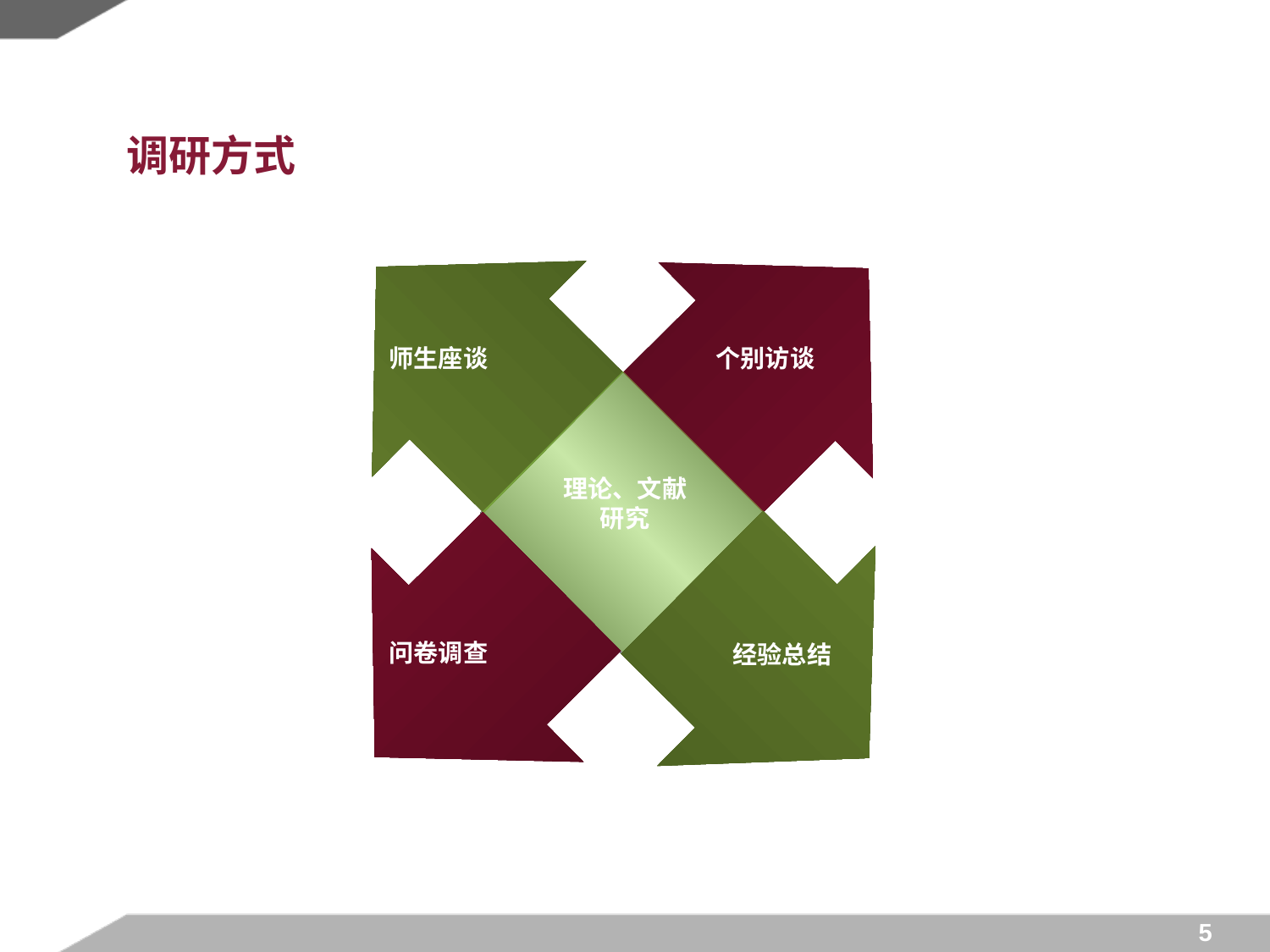

# 调研方式

师生座谈
个别访谈

理论、文献
研究

问卷调查
经验总结
5